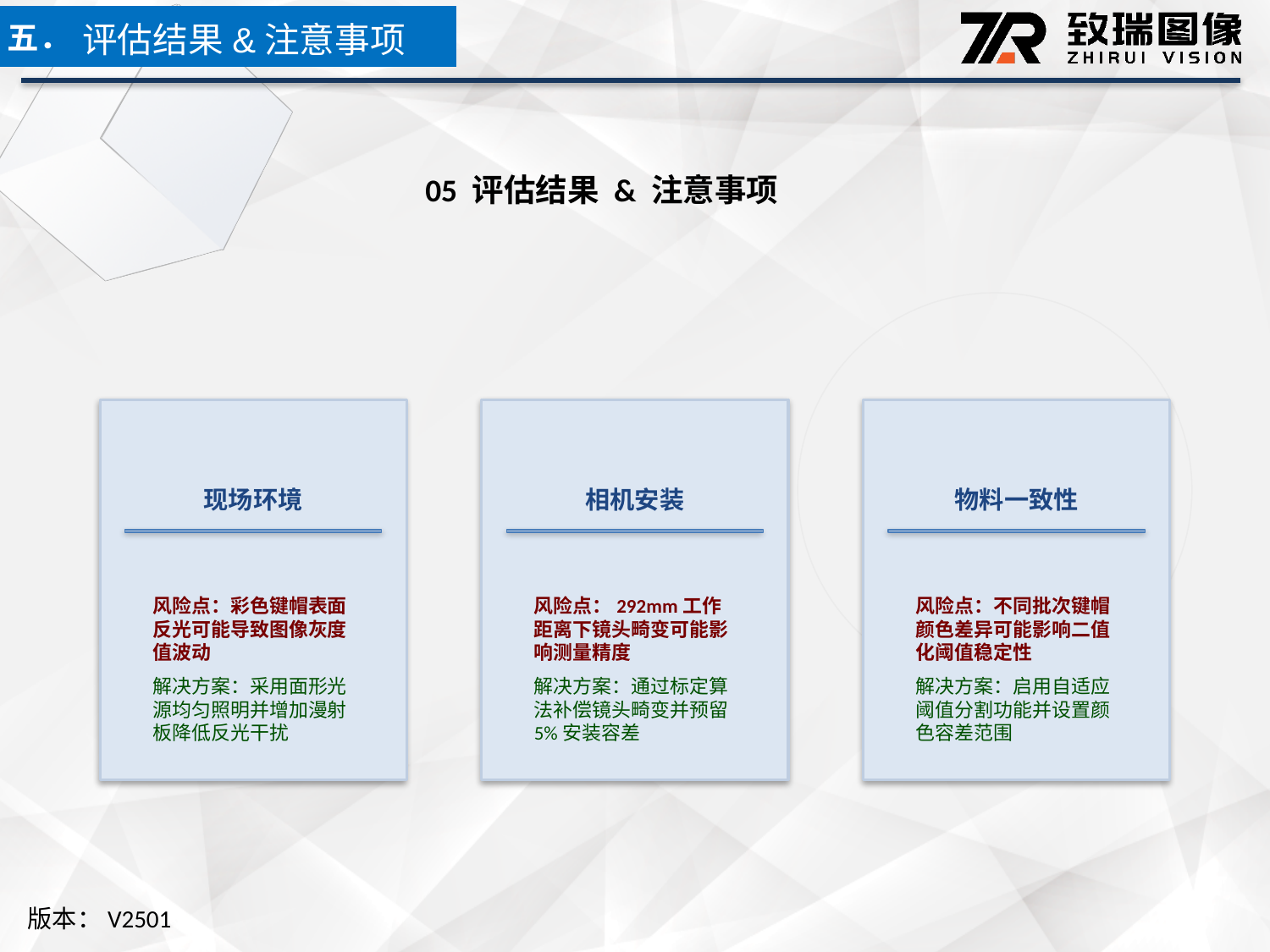

五．
评估结果&注意事项

05 评估结果 & 注意事项

现场环境

相机安装

物料一致性

风险点：彩色键帽表面反光可能导致图像灰度值波动
解决方案：采用面形光源均匀照明并增加漫射板降低反光干扰

风险点：292mm工作距离下镜头畸变可能影响测量精度
解决方案：通过标定算法补偿镜头畸变并预留5%安装容差

风险点：不同批次键帽颜色差异可能影响二值化阈值稳定性
解决方案：启用自适应阈值分割功能并设置颜色容差范围